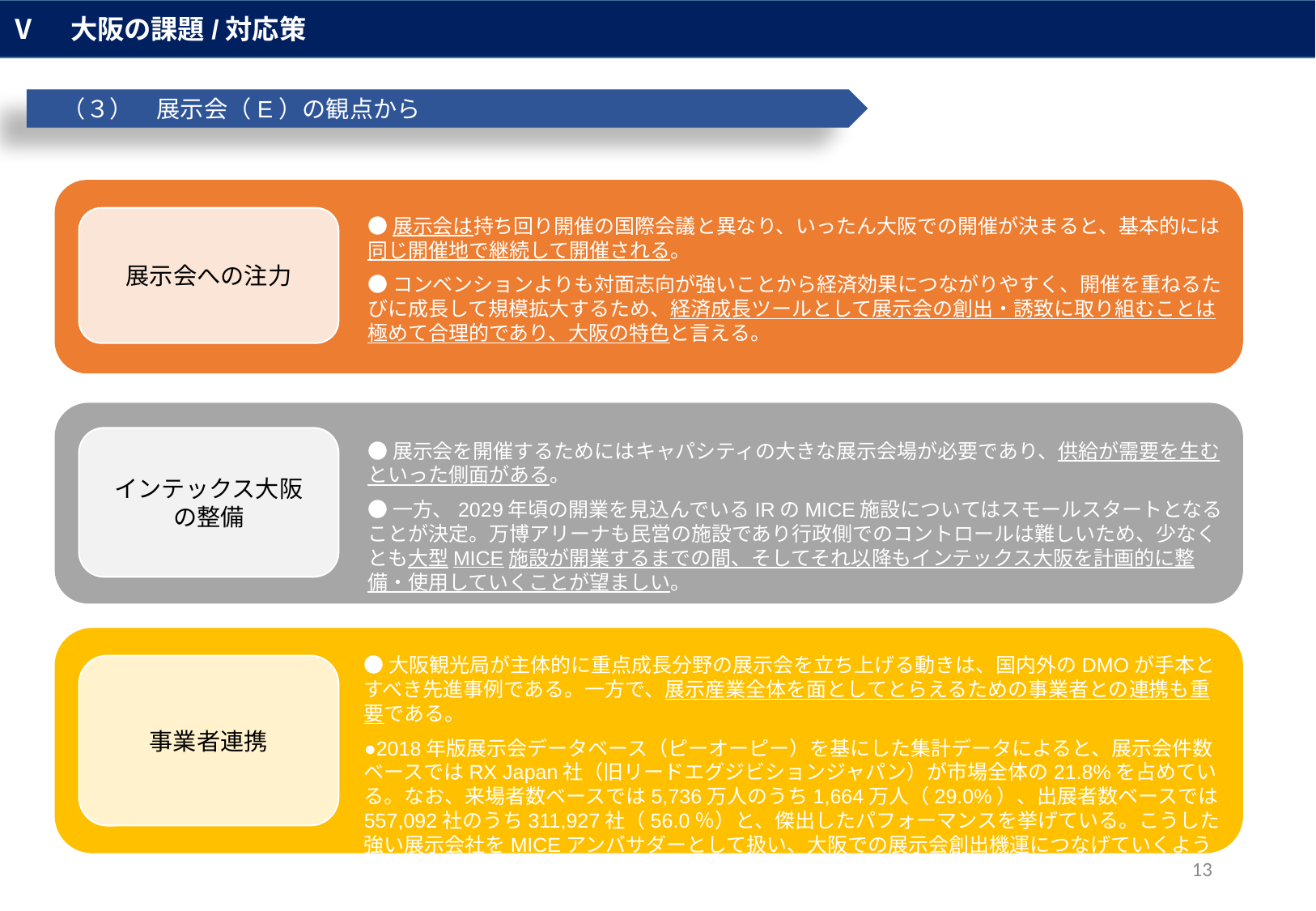

Ⅴ　大阪の課題/対応策
　（３）　展示会（E）の観点から

●展示会は持ち回り開催の国際会議と異なり、いったん大阪での開催が決まると、基本的には同じ開催地で継続して開催される。
●コンベンションよりも対面志向が強いことから経済効果につながりやすく、開催を重ねるたびに成長して規模拡大するため、経済成長ツールとして展示会の創出・誘致に取り組むことは極めて合理的であり、大阪の特色と言える。
展示会への注力

インテックス大阪
の整備
●展示会を開催するためにはキャパシティの大きな展示会場が必要であり、供給が需要を生むといった側面がある。
●一方、2029年頃の開業を見込んでいるIRのMICE施設についてはスモールスタートとなることが決定。万博アリーナも民営の施設であり行政側でのコントロールは難しいため、少なくとも大型MICE施設が開業するまでの間、そしてそれ以降もインテックス大阪を計画的に整備・使用していくことが望ましい。

●大阪観光局が主体的に重点成長分野の展示会を立ち上げる動きは、国内外のDMOが手本とすべき先進事例である。一方で、展示産業全体を面としてとらえるための事業者との連携も重要である。
●2018年版展示会データベース（ピーオーピー）を基にした集計データによると、展示会件数ベースではRX Japan社（旧リードエグジビションジャパン）が市場全体の21.8%を占めている。なお、来場者数ベースでは5,736万人のうち1,664万人（29.0%）、出展者数ベースでは557,092社のうち311,927社（56.0％）と、傑出したパフォーマンスを挙げている。こうした強い展示会社をMICEアンバサダーとして扱い、大阪での展示会創出機運につなげていくような取り組みも考えられる。
事業者連携
13